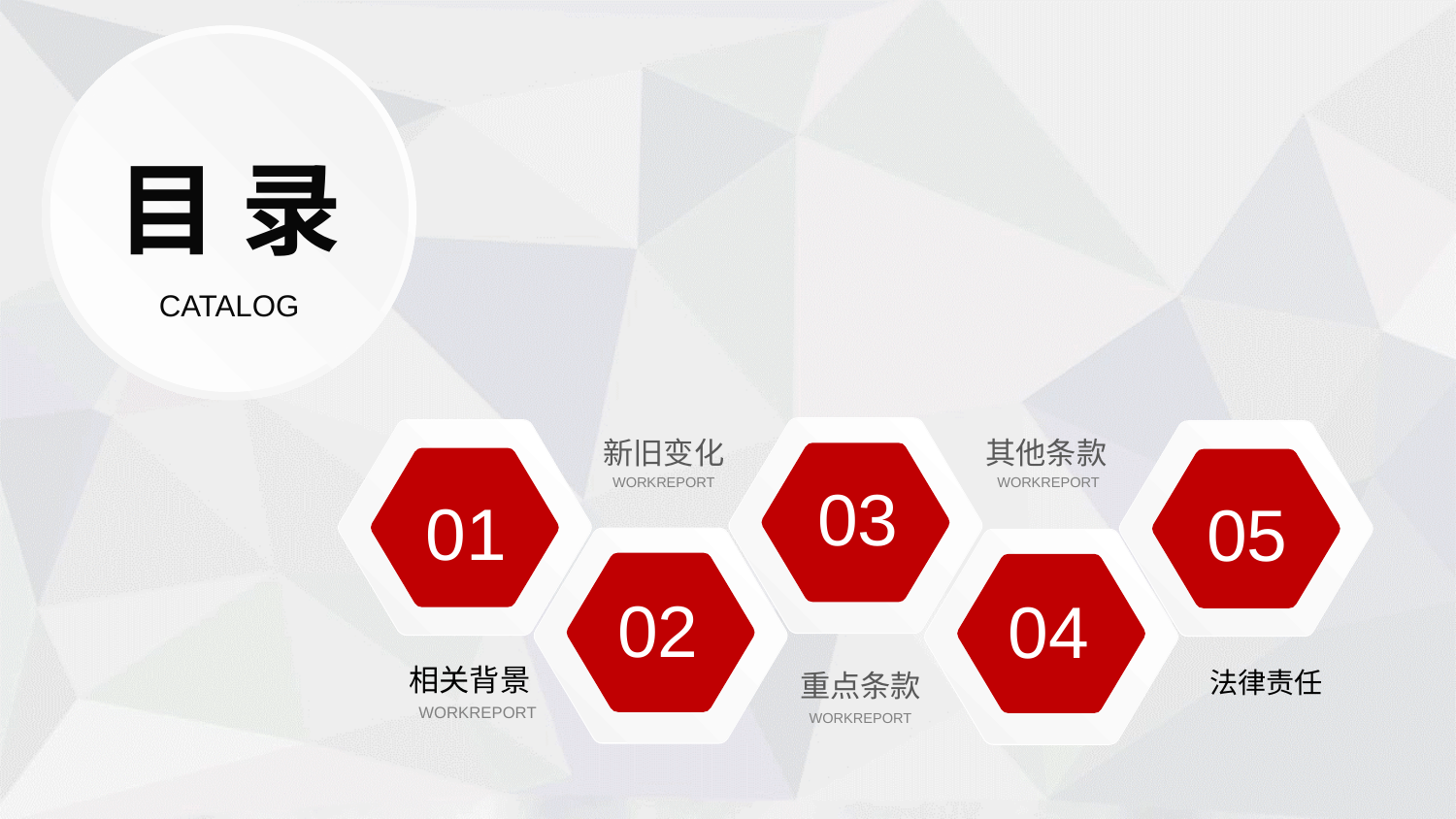

目 录
CATALOG

03

01

05
新旧变化
WORKREPORT
其他条款
WORKREPORT

02

04
相关背景
WORKREPORT
重点条款
WORKREPORT
法律责任